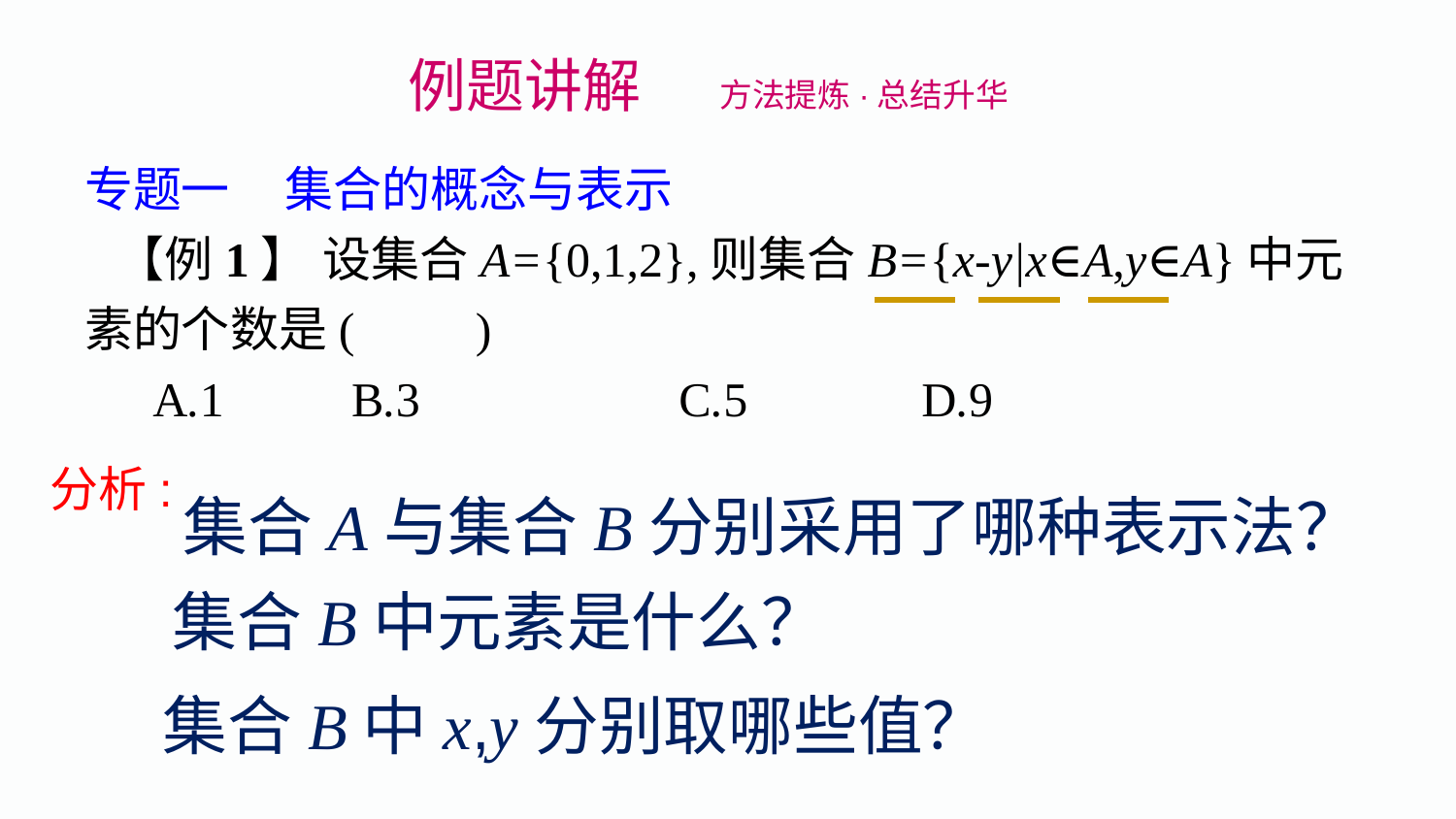

例题讲解      方法提炼·总结升华
专题一     集合的概念与表示
【例1】 设集合A={0,1,2},则集合B={x-y|x∈A,y∈A}中元素的个数是(　　)
   A.1	          B.3	             C.5	         D.9
分析:
集合A与集合B分别采用了哪种表示法？
集合B中元素是什么？
集合B中x,y分别取哪些值？